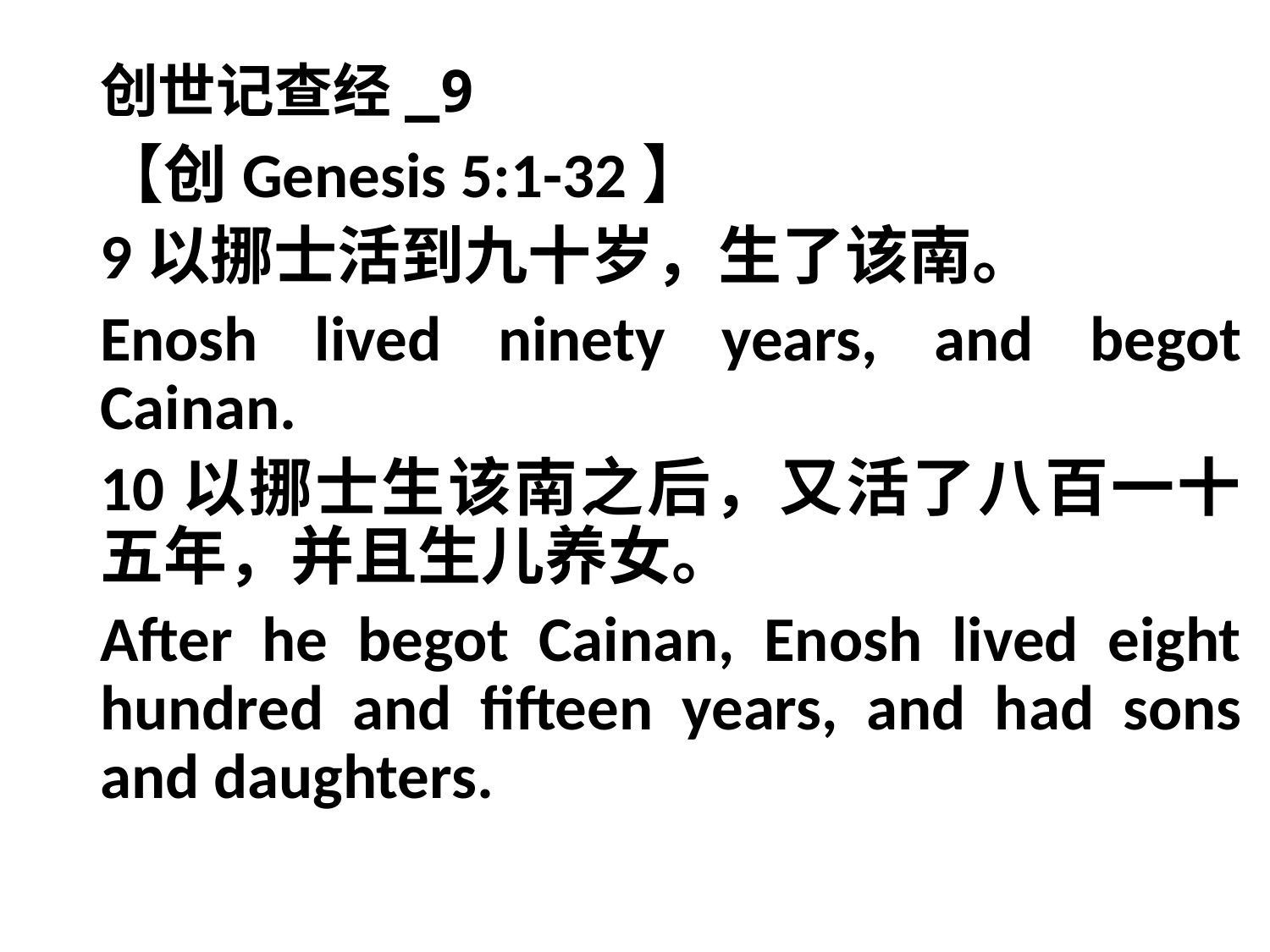

# 创世记查经_9
【创Genesis 5:1-32】
9以挪士活到九十岁，生了该南。
Enosh lived ninety years, and begot Cainan.
10以挪士生该南之后，又活了八百一十五年，并且生儿养女。
After he begot Cainan, Enosh lived eight hundred and fifteen years, and had sons and daughters.